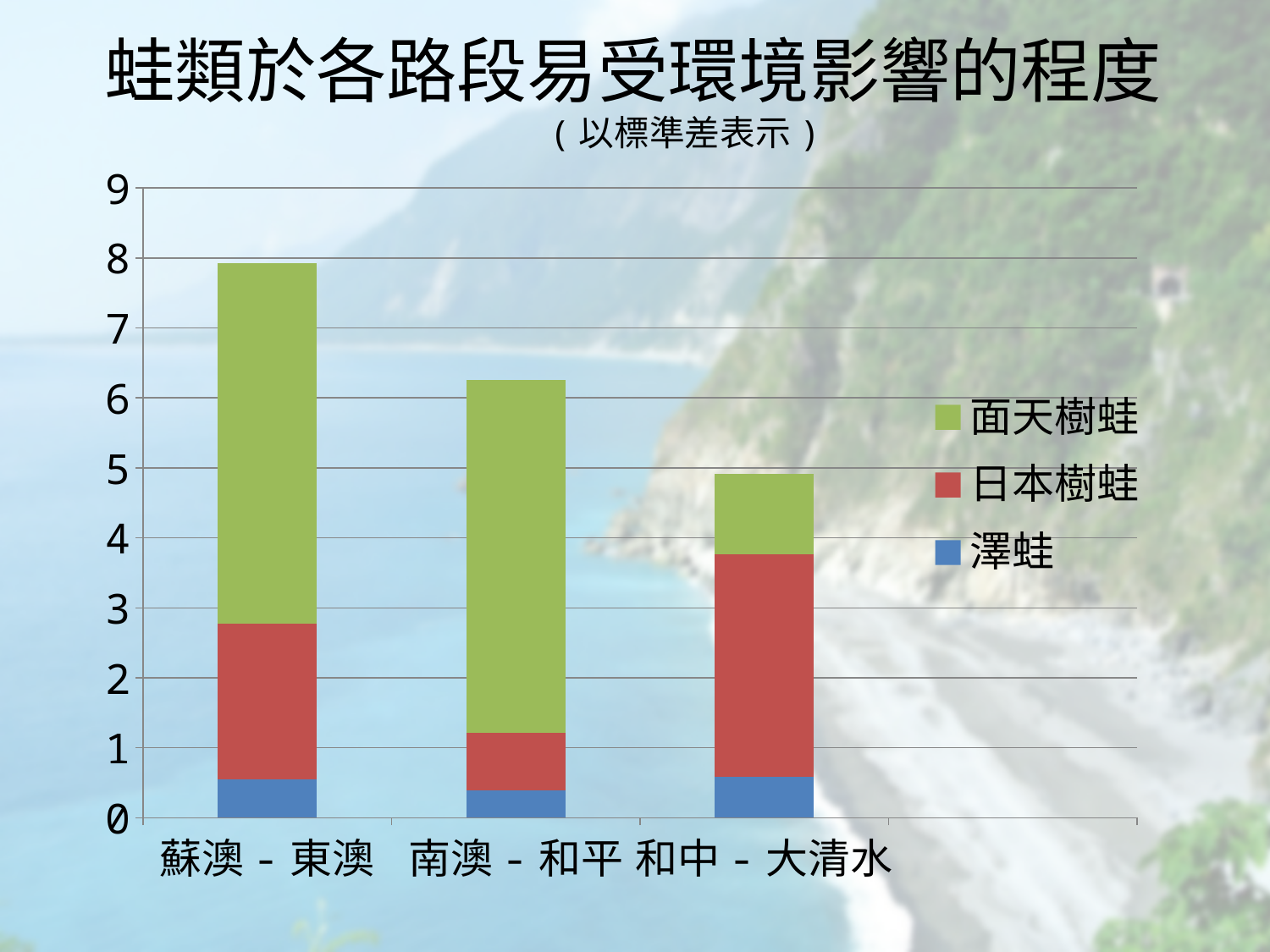

蛙類於各路段易受環境影響的程度
                     (以標準差表示)

### Chart

| Category | 澤蛙 | 日本樹蛙 | 面天樹蛙 |
|---|---|---|---|
| 蘇澳­-東澳 | 0.55 | 2.22 | 5.1599999999999975 |
| 南澳-和平 | 0.39000000000000073 | 0.8300000000000006 | 5.04 |
| 和中-大清水 | 0.5900000000000003 | 3.18 | 1.139999999999997 |